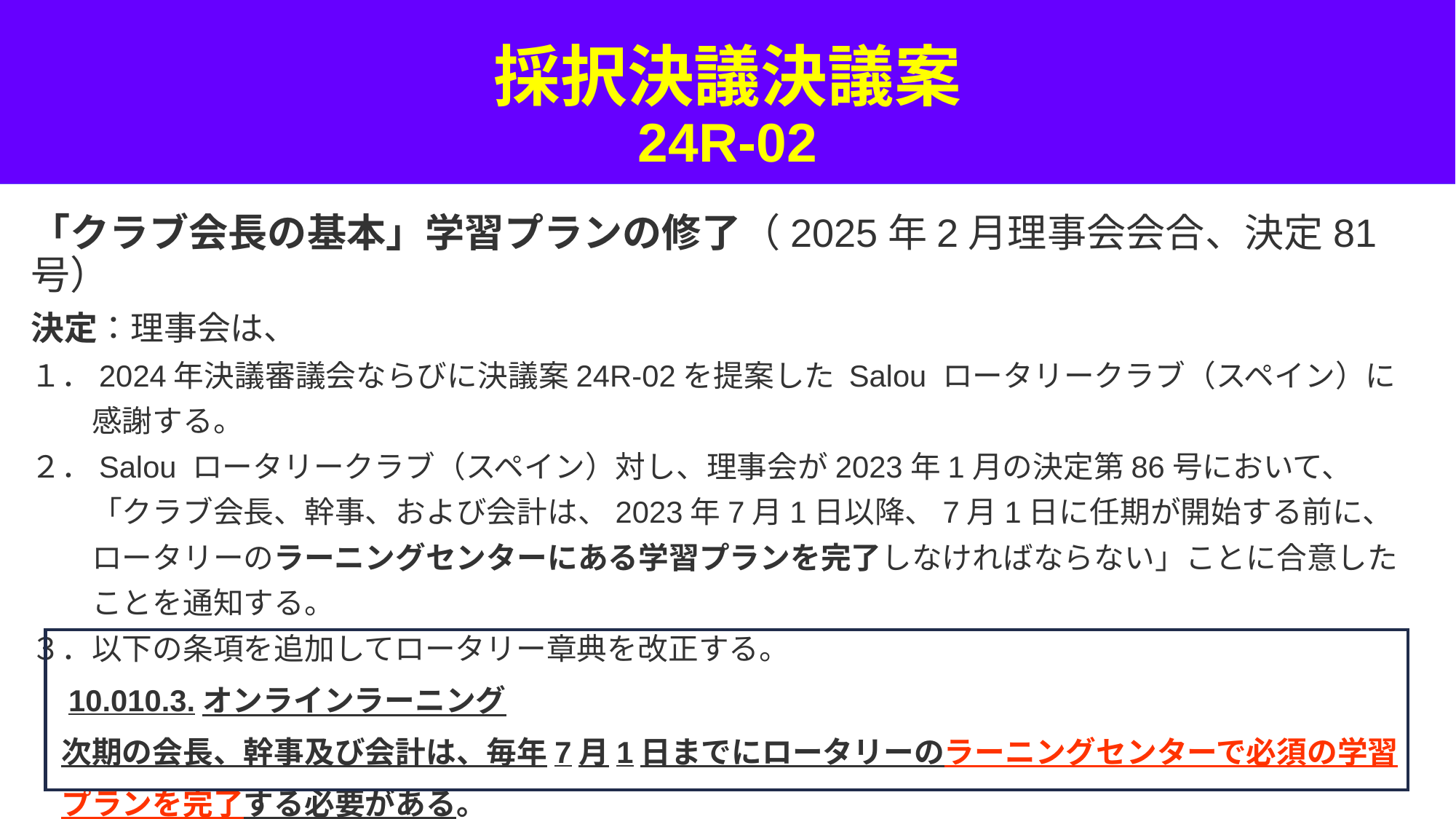

# 採択決議決議案 24R-02
「クラブ会長の基本」学習プランの修了（2025年2月理事会会合、決定81号）
決定：理事会は、
１．2024年決議審議会ならびに決議案24R-02を提案した Salou ロータリークラブ（スペイン）に
　　感謝する。
２．Salou ロータリークラブ（スペイン）対し、理事会が2023年1月の決定第86号において、
　　「クラブ会長、幹事、および会計は、2023年7月1日以降、7月1日に任期が開始する前に、
　　ロータリーのラーニングセンターにある学習プランを完了しなければならない」ことに合意した
　　ことを通知する。
３．以下の条項を追加してロータリー章典を改正する。
　10.010.3.オンラインラーニング
　次期の会長、幹事及び会計は、毎年7月1日までにロータリーのラーニングセンターで必須の学習
　プランを完了する必要がある。